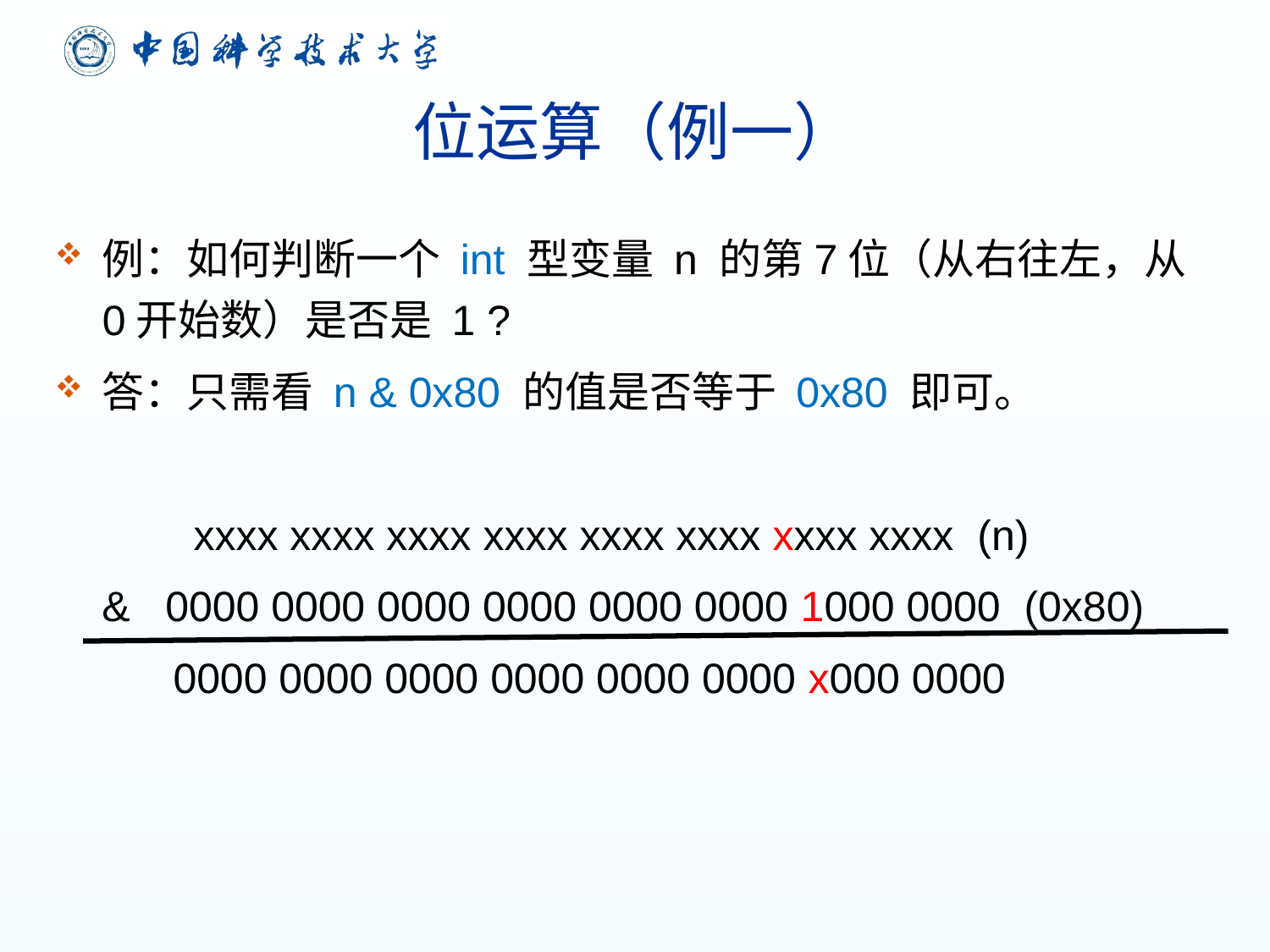

# 位运算（例一）
例：如何判断一个 int 型变量 n 的第7位（从右往左，从 0开始数）是否是 1 ?
答：只需看 n & 0x80 的值是否等于 0x80 即可。

	 xxxx xxxx xxxx xxxx xxxx xxxx xxxx xxxx  (n)
    &   0000 0000 0000 0000 0000 0000 1000 0000  (0x80)
          0000 0000 0000 0000 0000 0000 x000 0000